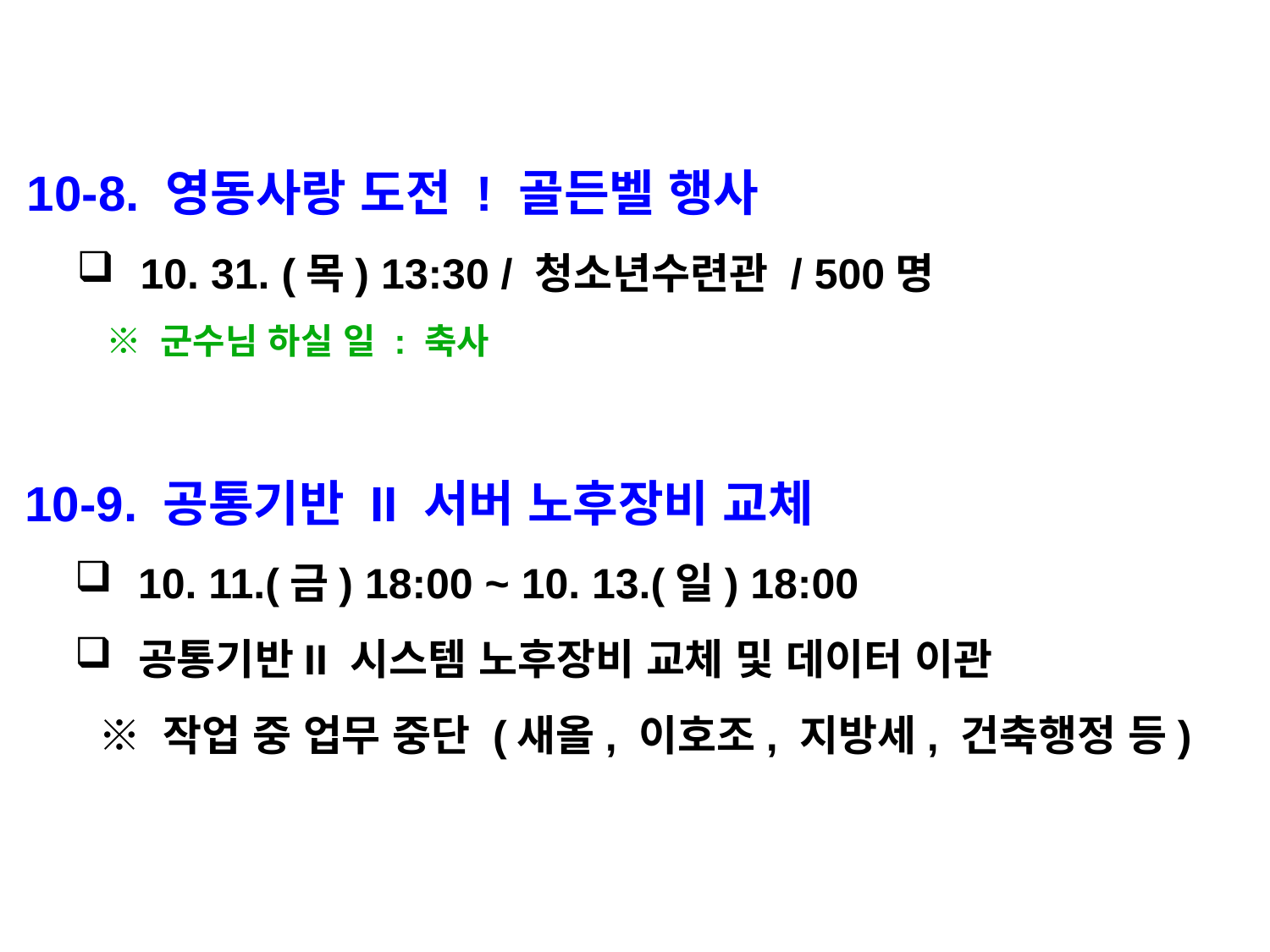

10-8. 영동사랑 도전 ! 골든벨 행사
10. 31. (목) 13:30 / 청소년수련관 / 500명
   ※ 군수님 하실 일 : 축사
 10-9. 공통기반 II 서버 노후장비 교체
10. 11.(금) 18:00 ~ 10. 13.(일) 18:00
공통기반II 시스템 노후장비 교체 및 데이터 이관
  ※ 작업 중 업무 중단 (새올, 이호조, 지방세, 건축행정 등)